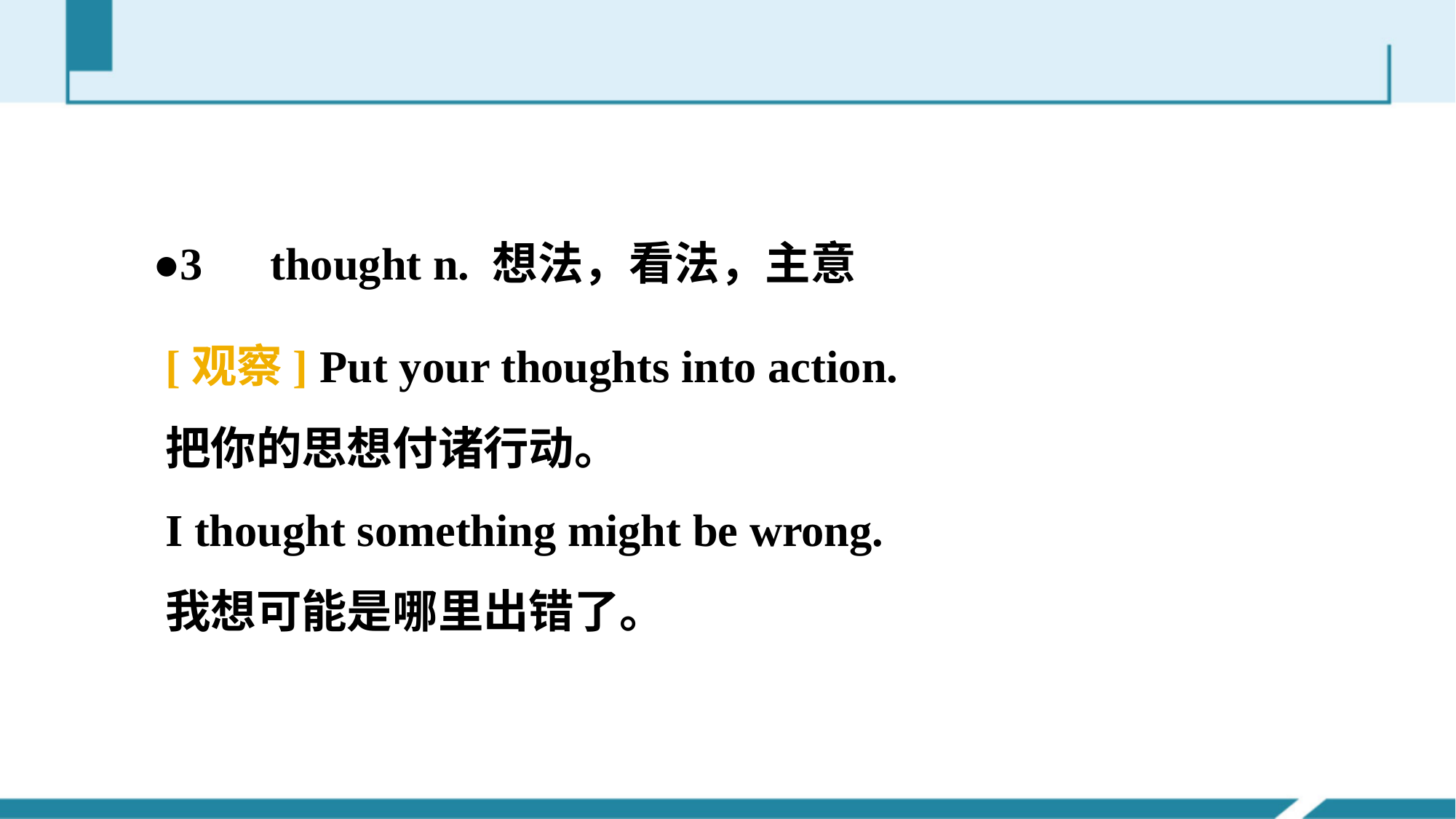

●3　thought n. 想法，看法，主意
[观察] Put your thoughts into action.
把你的思想付诸行动。
I thought something might be wrong.
我想可能是哪里出错了。